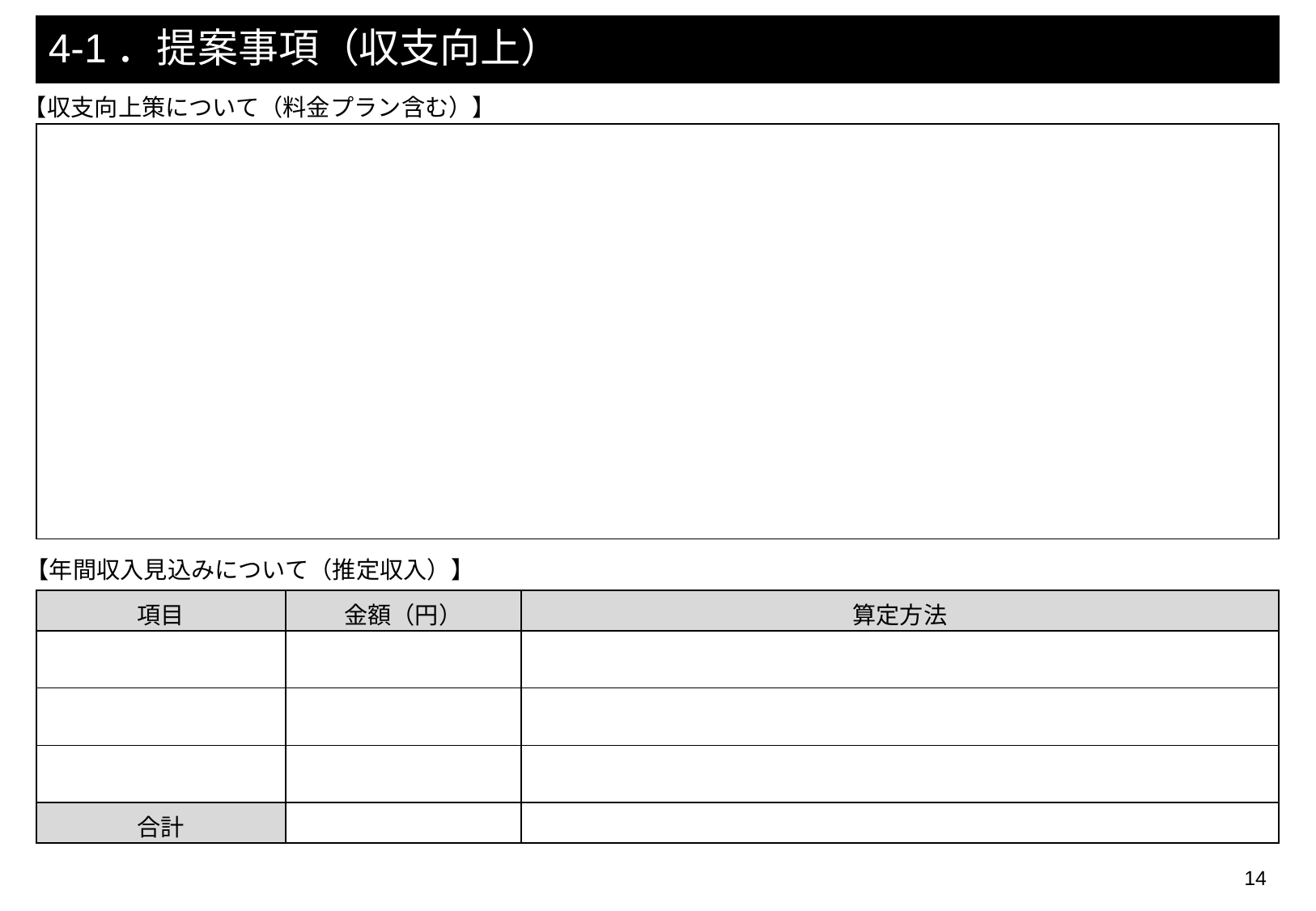

# 4-1．提案事項（収支向上）
【収支向上策について（料金プラン含む）】
|  |
| --- |
【年間収入見込みについて（推定収入）】
| 項目 | 金額（円） | 算定方法 |
| --- | --- | --- |
|  |  |  |
|  |  |  |
|  |  |  |
| 合計 |  |  |
14